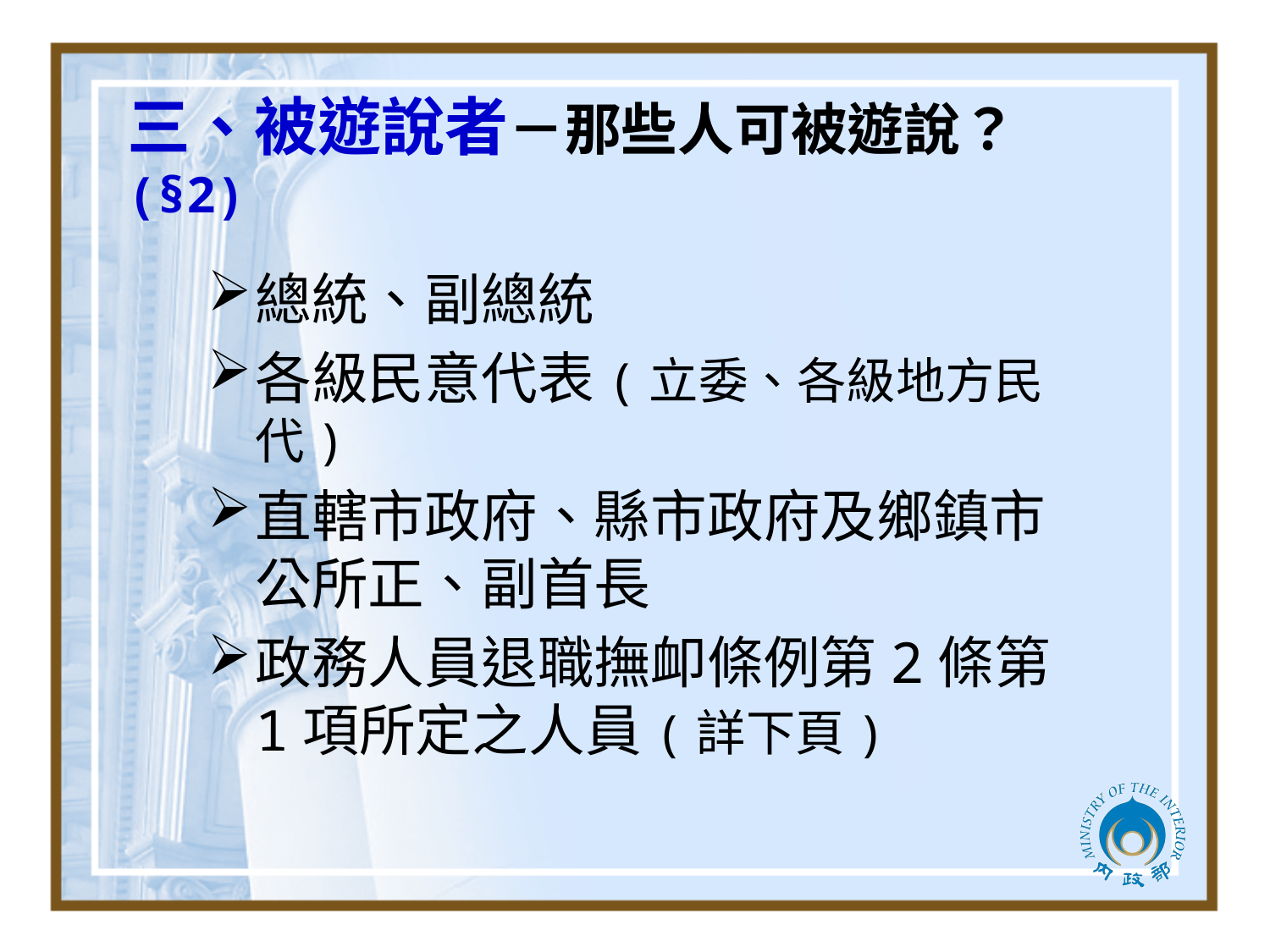

三、被遊說者－那些人可被遊說？ (§2)
總統、副總統
各級民意代表(立委、各級地方民代)
直轄市政府、縣市政府及鄉鎮市公所正、副首長
政務人員退職撫卹條例第2條第1項所定之人員(詳下頁)